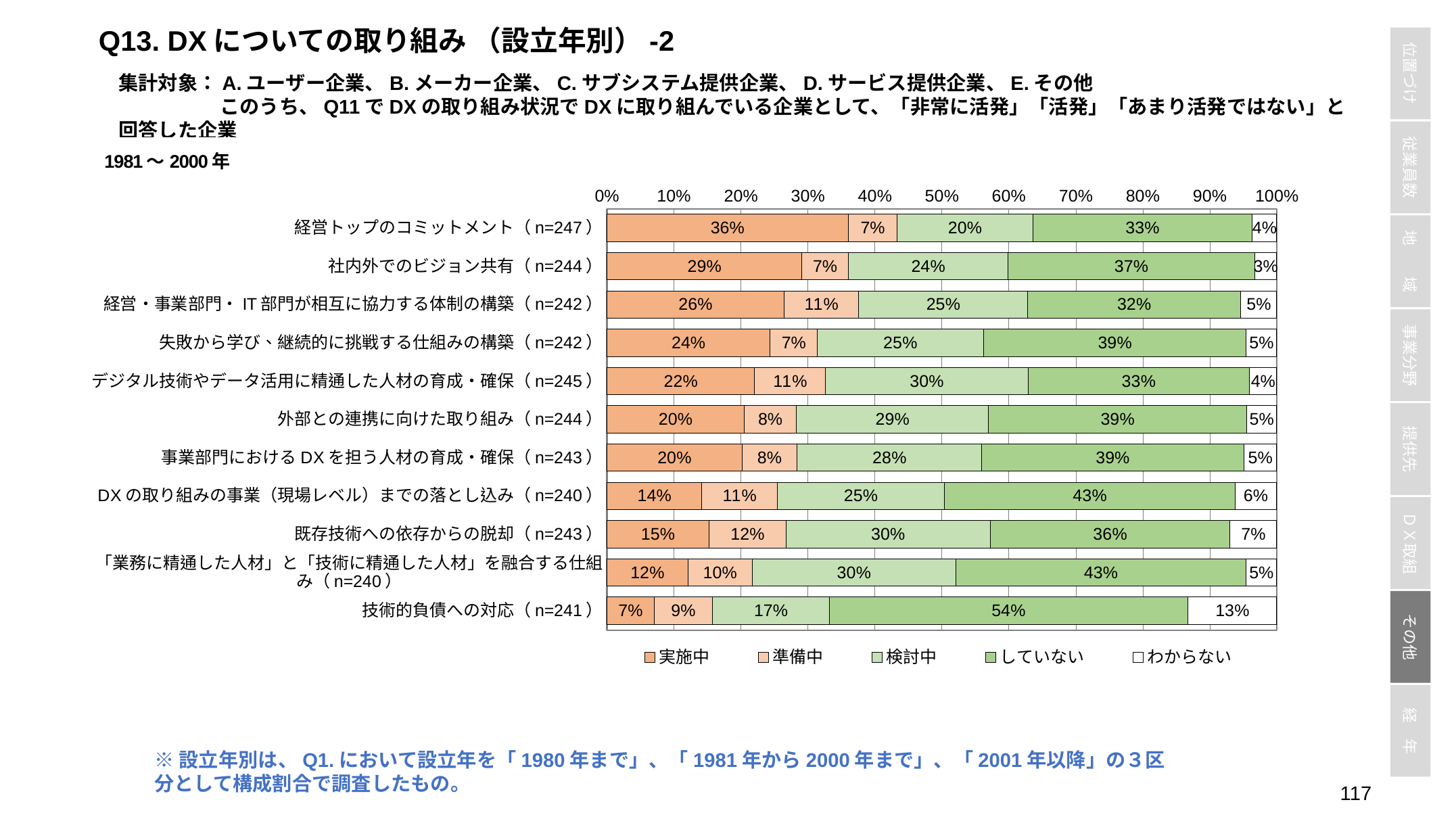

Q13. DXについての取り組み （設立年別）-2
集計対象：A.ユーザー企業、B.メーカー企業、C.サブシステム提供企業、D.サービス提供企業、E.その他
	このうち、Q11でDXの取り組み状況でDXに取り組んでいる企業として、「非常に活発」「活発」「あまり活発ではない」と回答した企業

### Chart

| Category | 実施中 | 準備中 | 検討中 | していない | わからない |
|---|---|---|---|---|---|
| 経営トップのコミットメント（n=247） | 0.3603238866396761 | 0.0728744939271255 | 0.20242914979757085 | 0.32793522267206476 | 0.03643724696356275 |
| 社内外でのビジョン共有（n=244） | 0.29098360655737704 | 0.06967213114754098 | 0.23770491803278687 | 0.36885245901639346 | 0.03278688524590164 |
| 経営・事業部門・IT部門が相互に協力する体制の構築（n=242） | 0.2644628099173554 | 0.1115702479338843 | 0.25206611570247933 | 0.3181818181818182 | 0.05371900826446281 |
| 失敗から学び、継続的に挑戦する仕組みの構築（n=242） | 0.24380165289256198 | 0.07024793388429752 | 0.24793388429752067 | 0.3925619834710744 | 0.045454545454545456 |
| デジタル技術やデータ活用に精通した人材の育成・確保（n=245） | 0.22040816326530613 | 0.10612244897959183 | 0.3020408163265306 | 0.3306122448979592 | 0.04081632653061224 |
| 外部との連携に向けた取り組み（n=244） | 0.20491803278688525 | 0.0778688524590164 | 0.28688524590163933 | 0.38524590163934425 | 0.045081967213114756 |
| 事業部門におけるDXを担う人材の育成・確保（n=243） | 0.20164609053497942 | 0.0823045267489712 | 0.2757201646090535 | 0.39094650205761317 | 0.04938271604938271 |
| DXの取り組みの事業（現場レベル）までの落とし込み（n=240） | 0.14166666666666666 | 0.1125 | 0.25 | 0.43333333333333335 | 0.0625 |
| 既存技術への依存からの脱却（n=243） | 0.1522633744855967 | 0.11522633744855967 | 0.3045267489711934 | 0.35802469135802467 | 0.06995884773662552 |
| 「業務に精通した人材」と「技術に精通した人材」を融合する仕組み（n=240） | 0.12083333333333333 | 0.09583333333333334 | 0.30416666666666664 | 0.43333333333333335 | 0.04583333333333333 |
| 技術的負債への対応（n=241） | 0.07053941908713693 | 0.08713692946058091 | 0.17427385892116182 | 0.5352697095435685 | 0.13278008298755187 |
※設立年別は、Q1.において設立年を「1980年まで」、「1981年から2000年まで」、「2001年以降」の３区分として構成割合で調査したもの。
117